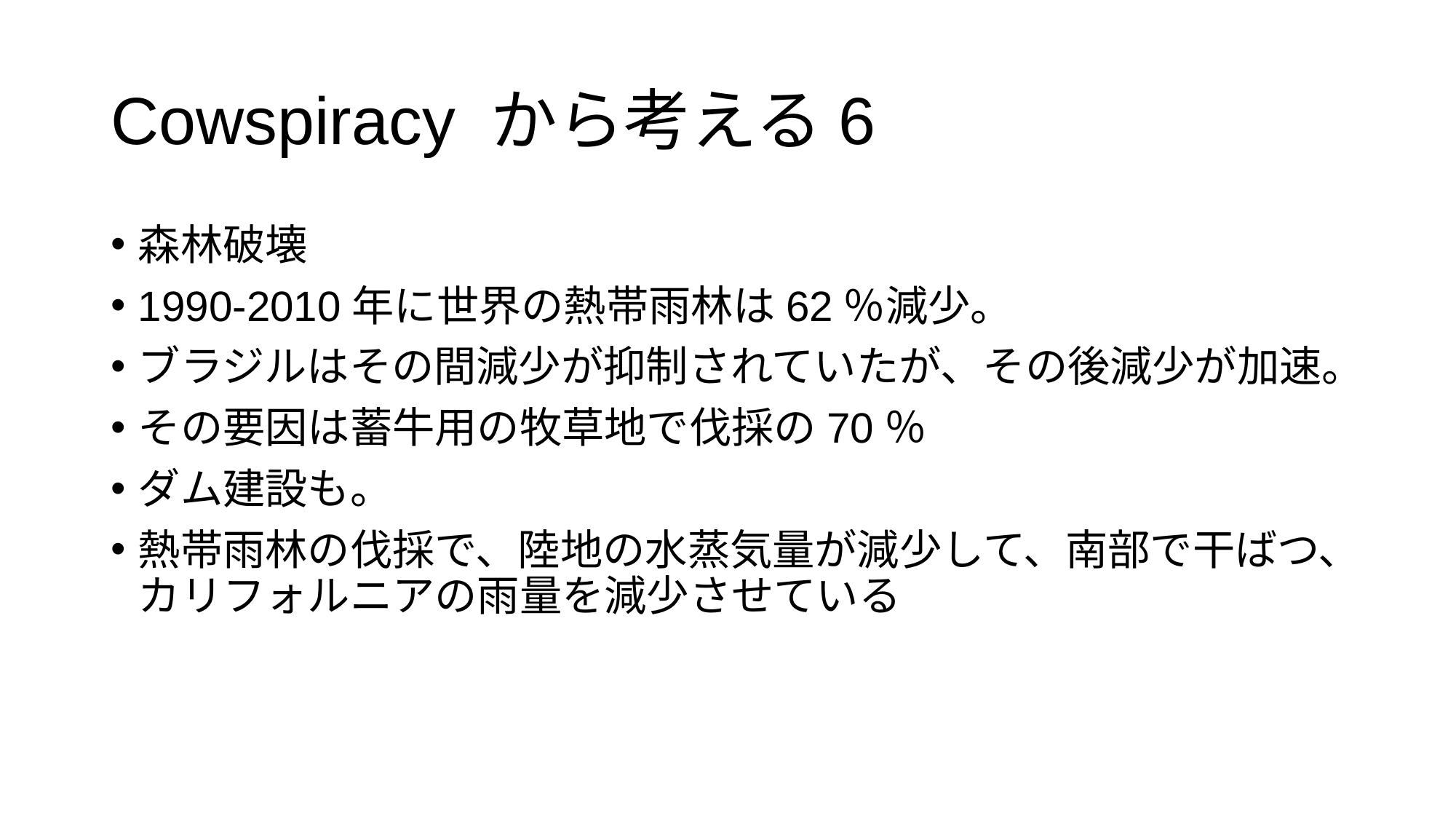

# Cowspiracy から考える6
森林破壊
1990-2010年に世界の熱帯雨林は62％減少。
ブラジルはその間減少が抑制されていたが、その後減少が加速。
その要因は蓄牛用の牧草地で伐採の70％
ダム建設も。
熱帯雨林の伐採で、陸地の水蒸気量が減少して、南部で干ばつ、カリフォルニアの雨量を減少させている